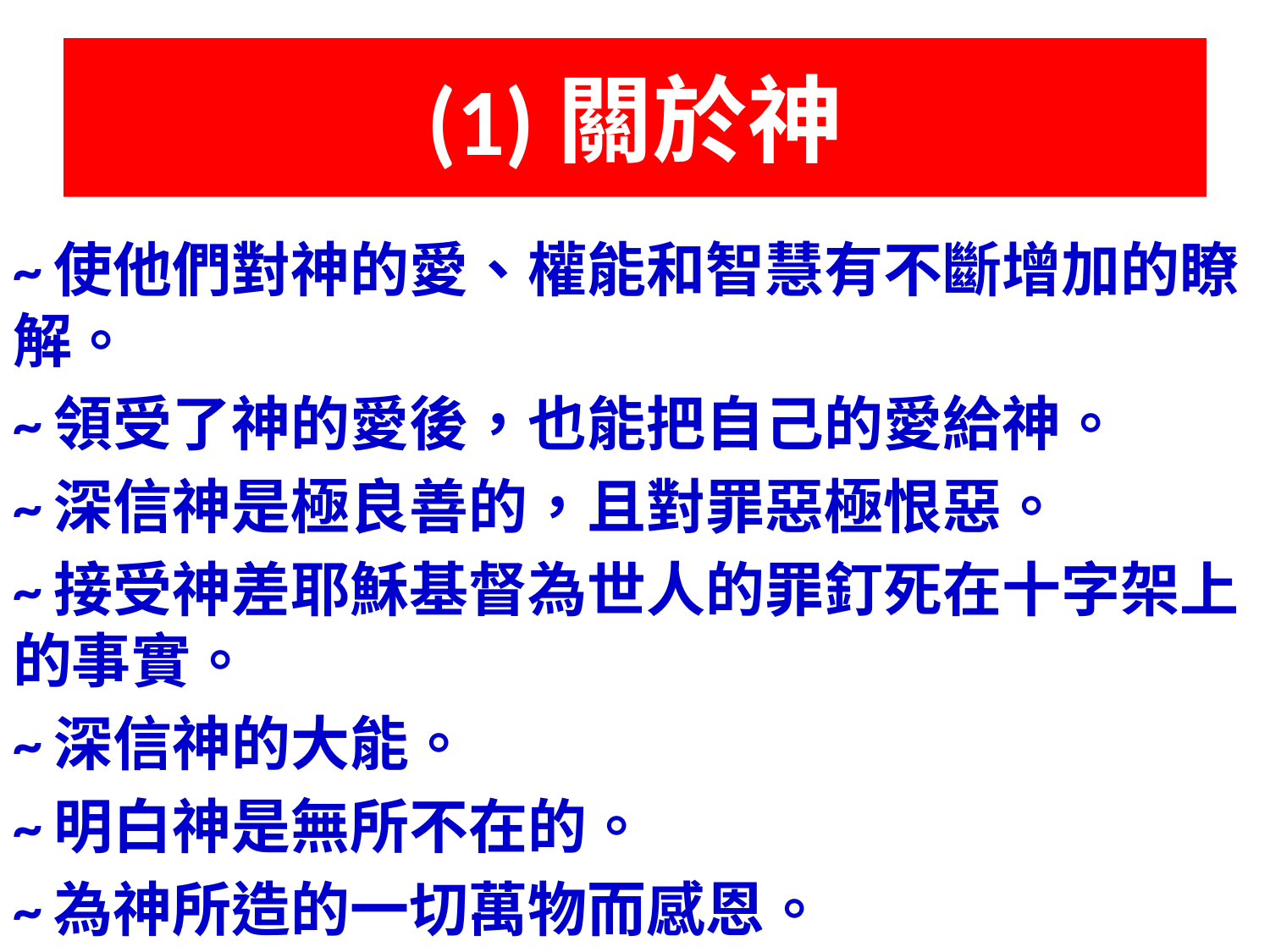

# (1)關於神
~使他們對神的愛、權能和智慧有不斷增加的瞭解。
~領受了神的愛後，也能把自己的愛給神。
~深信神是極良善的，且對罪惡極恨惡。
~接受神差耶穌基督為世人的罪釘死在十字架上的事實。
~深信神的大能。
~明白神是無所不在的。
~為神所造的一切萬物而感恩。